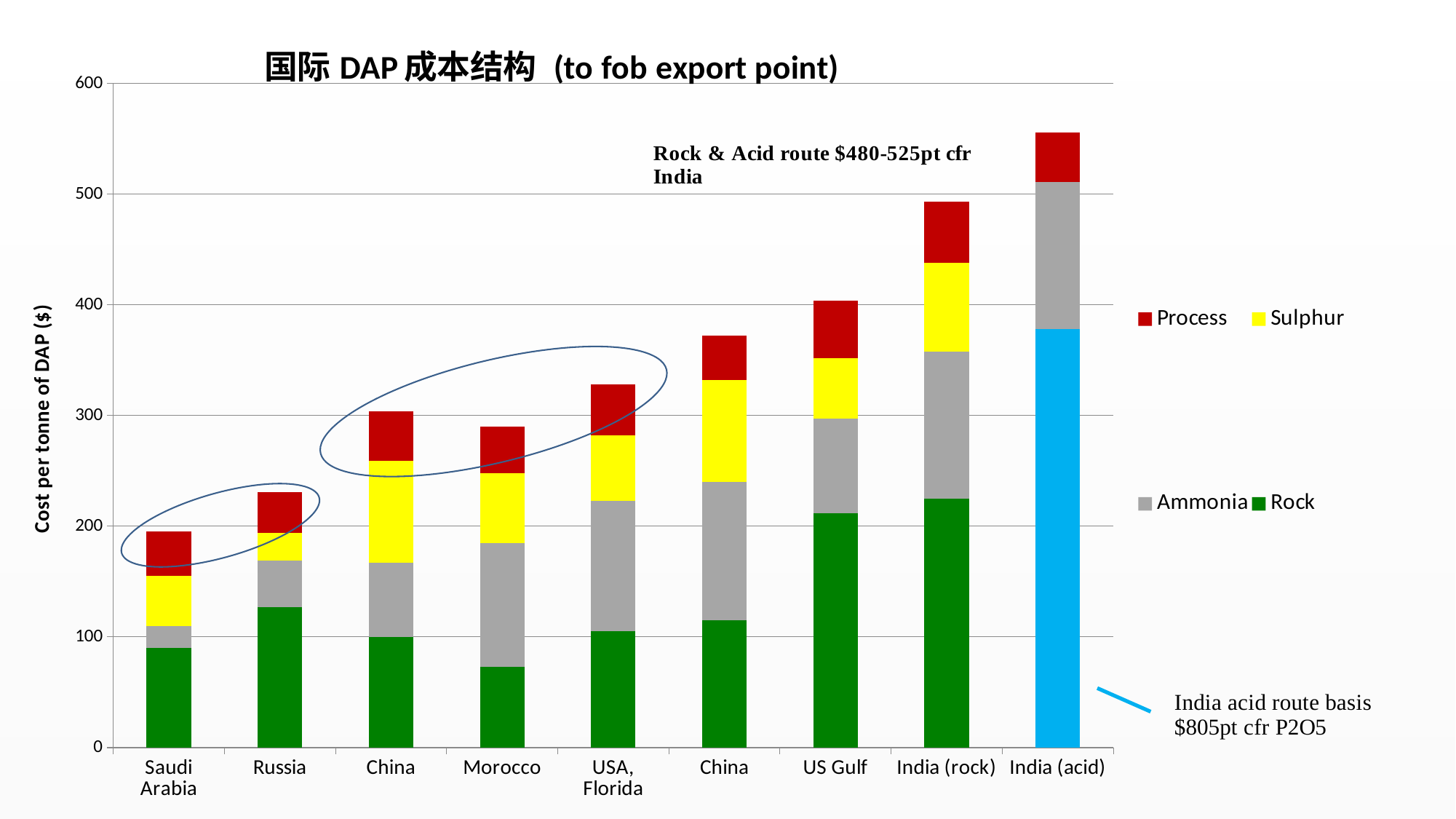

### Chart: 国际DAP成本结构 (to fob export point)

| Category | Rock | Ammonia | Sulphur | Process |
|---|---|---|---|---|
| Saudi Arabia | 90.0 | 20.0 | 45.0 | 40.0 |
| Russia | 127.0 | 42.0 | 25.0 | 37.0 |
| China | 100.0 | 67.0 | 92.0 | 45.0 |
| Morocco | 73.0 | 112.0 | 63.0 | 42.0 |
| USA, Florida | 105.0 | 118.0 | 59.0 | 46.0 |
| China | 115.0 | 125.0 | 92.0 | 40.0 |
| US Gulf | 212.0 | 85.0 | 55.0 | 52.0 |
| India (rock) | 225.0 | 133.0 | 80.0 | 55.0 |
| India (acid) | 378.0 | 133.0 | 0.0 | 45.0 |